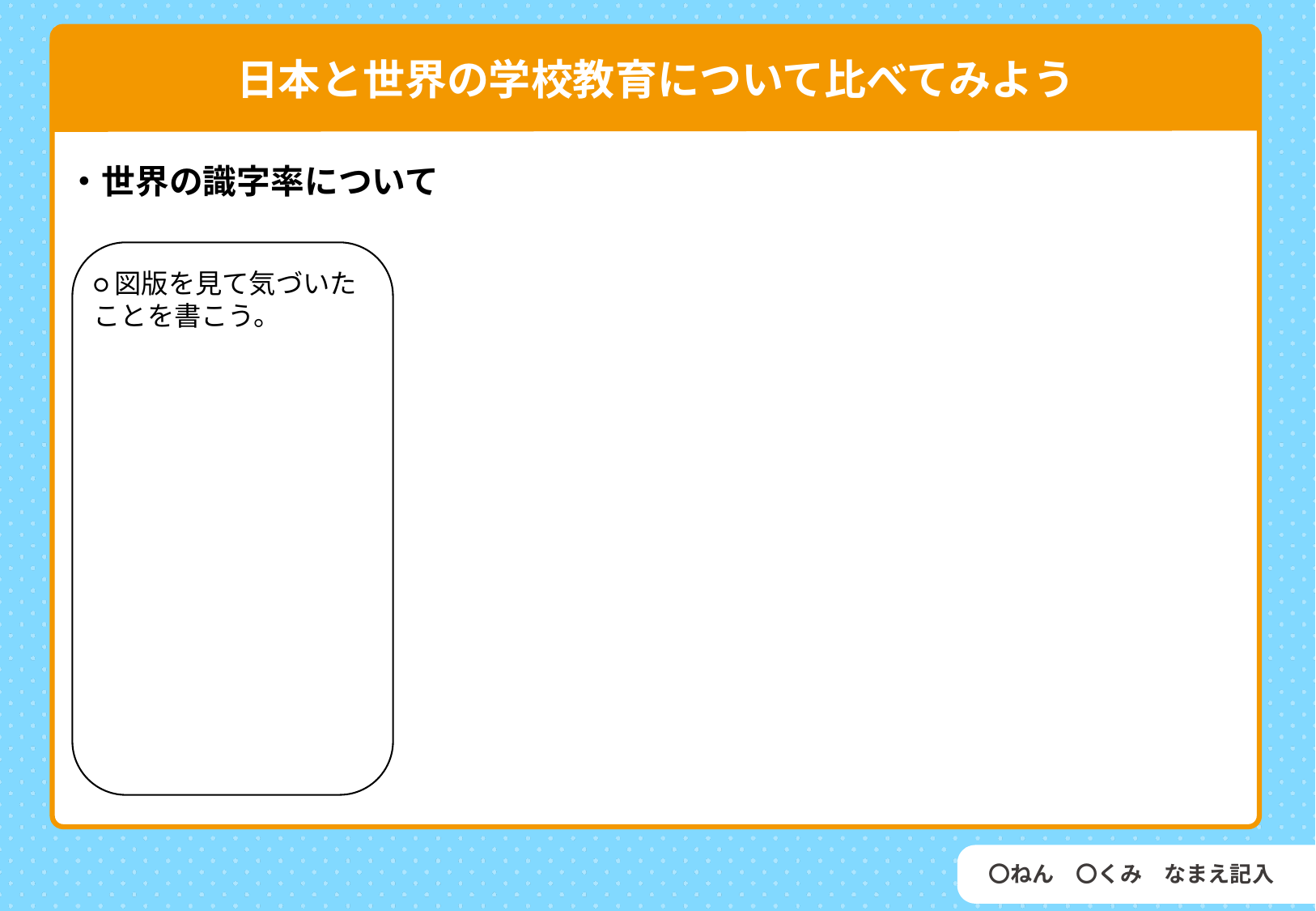

日本と世界の学校教育について比べてみよう

・世界の識字率について

○図版を見て気づいたことを書こう。
発見

〇ねん　〇くみ　なまえ記入